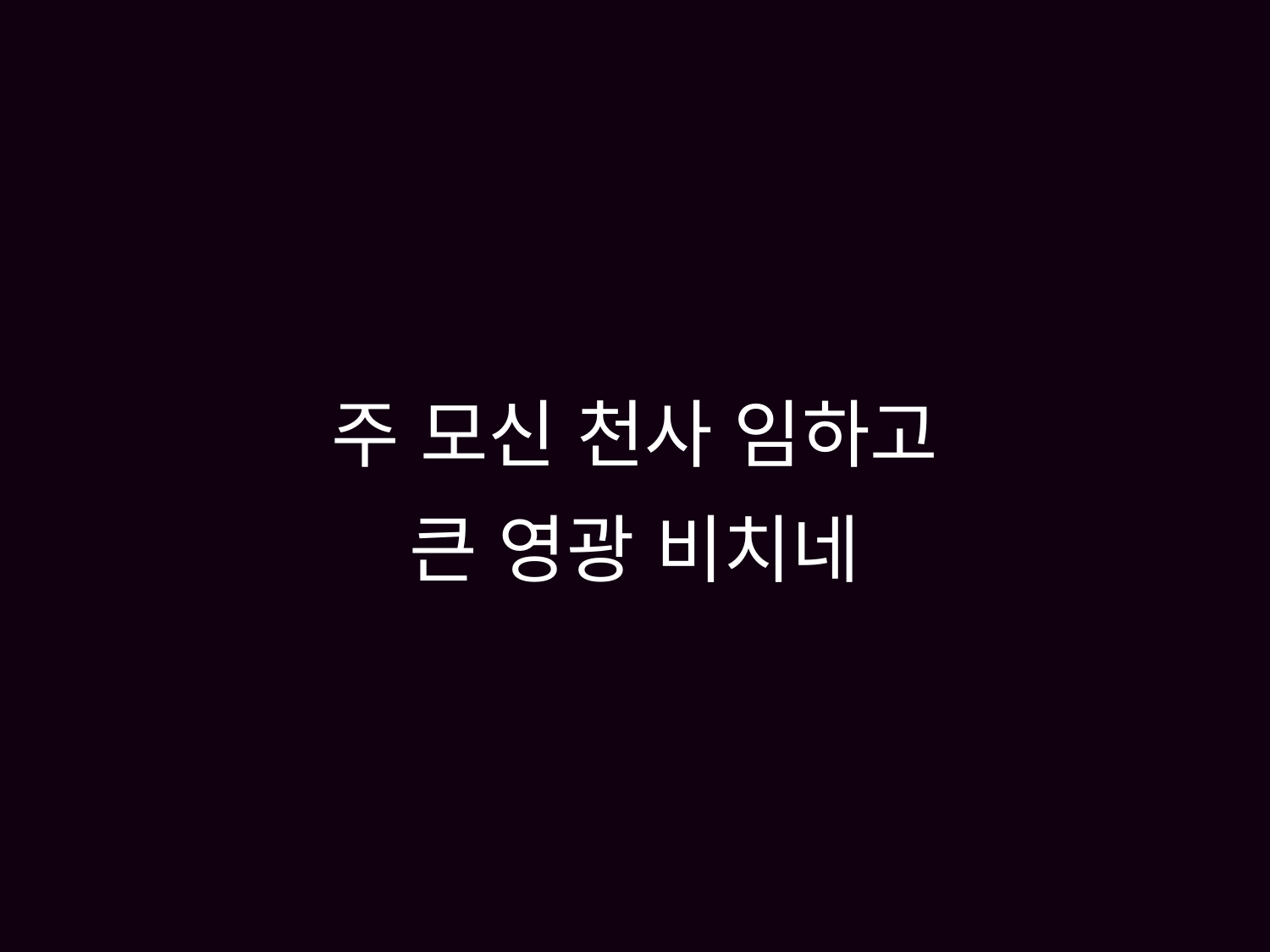

# 주 모신 천사 임하고 큰 영광 비치네